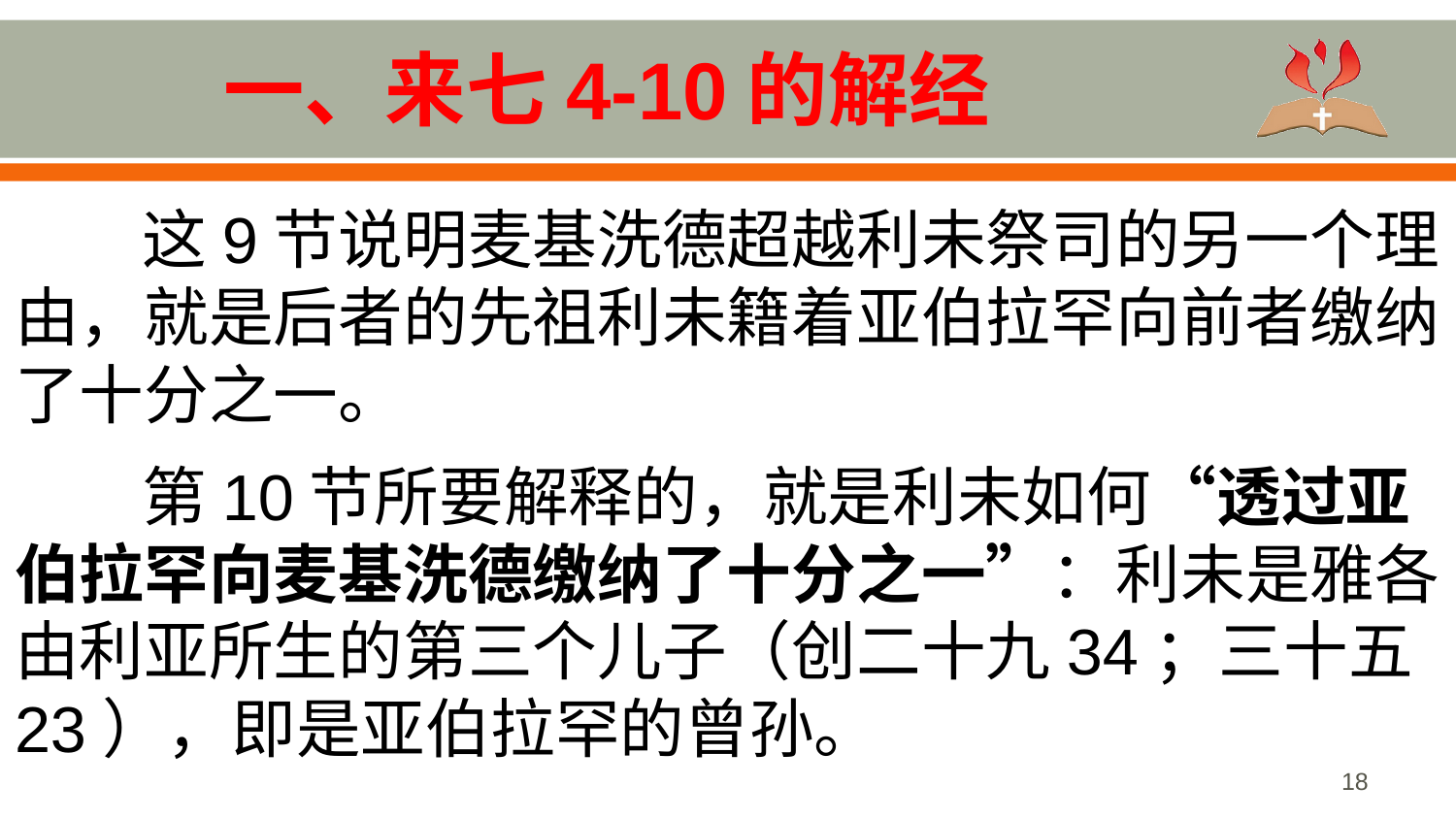

# 一、来七4-10的解经
这9节说明麦基洗德超越利未祭司的另一个理由，就是后者的先祖利未籍着亚伯拉罕向前者缴纳了十分之一。
第10节所要解释的，就是利未如何“透过亚伯拉罕向麦基洗德缴纳了十分之一”：利未是雅各由利亚所生的第三个儿子（创二十九34；三十五23），即是亚伯拉罕的曾孙。

18